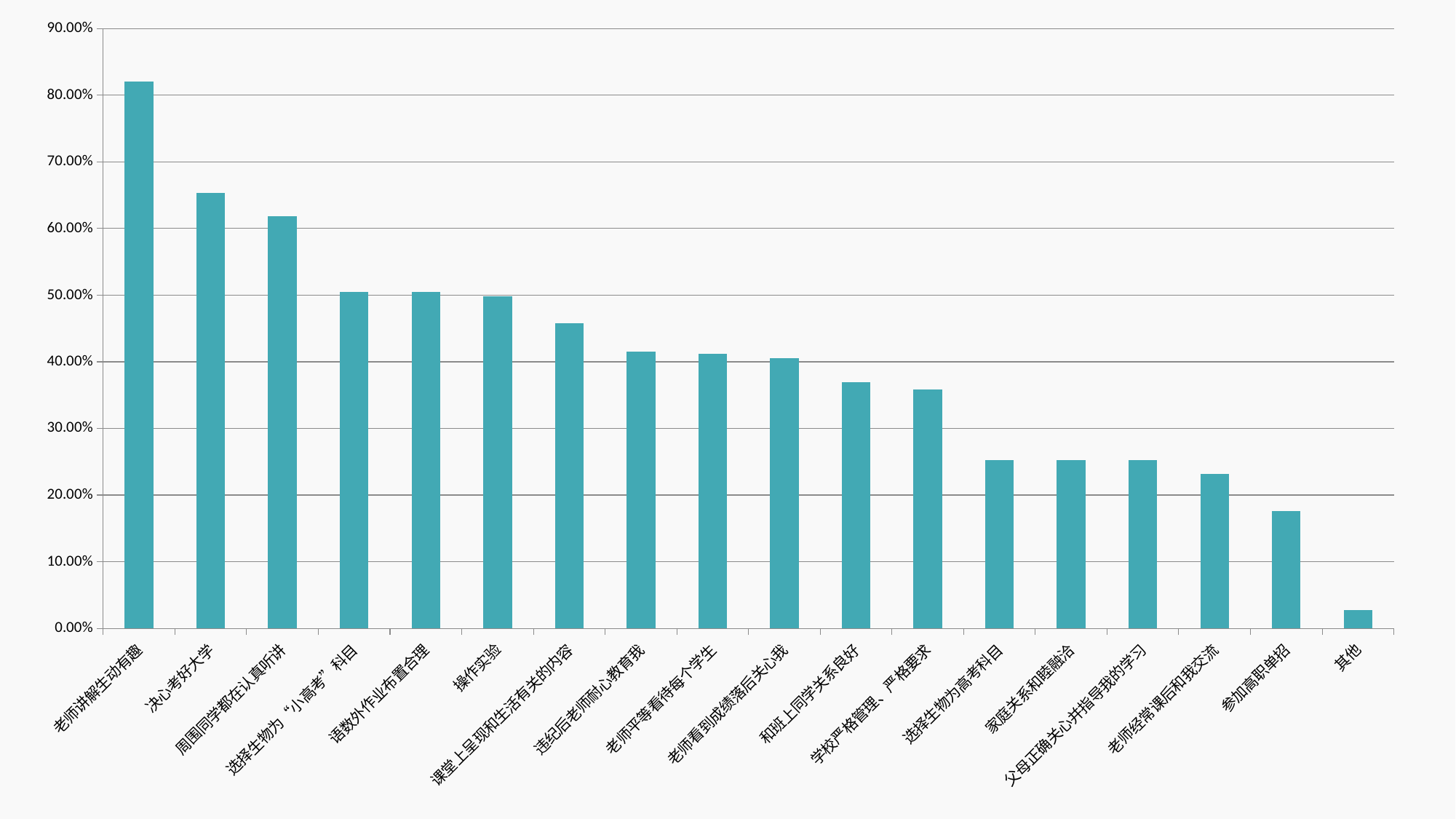

### Chart

| Category |  |
|---|---|
| 老师讲解生动有趣 | 0.8210000000000002 |
| 决心考好大学 | 0.6540000000000022 |
| 周围同学都在认真听讲 | 0.6180000000000022 |
| 选择生物为“小高考”科目 | 0.505 |
| 语数外作业布置合理 | 0.505 |
| 操作实验 | 0.4980000000000011 |
| 课堂上呈现和生活有关的内容 | 0.458 |
| 违纪后老师耐心教育我 | 0.4150000000000001 |
| 老师平等看待每个学生 | 0.4120000000000001 |
| 老师看到成绩落后关心我 | 0.4060000000000001 |
| 和班上同学关系良好 | 0.3690000000000001 |
| 学校严格管理、严格要求 | 0.3590000000000001 |
| 选择生物为高考科目 | 0.252 |
| 家庭关系和睦融洽 | 0.252 |
| 父母正确关心并指导我的学习 | 0.252 |
| 老师经常课后和我交流 | 0.232 |
| 参加高职单招 | 0.17600000000000005 |
| 其他 | 0.027000000000000114 |